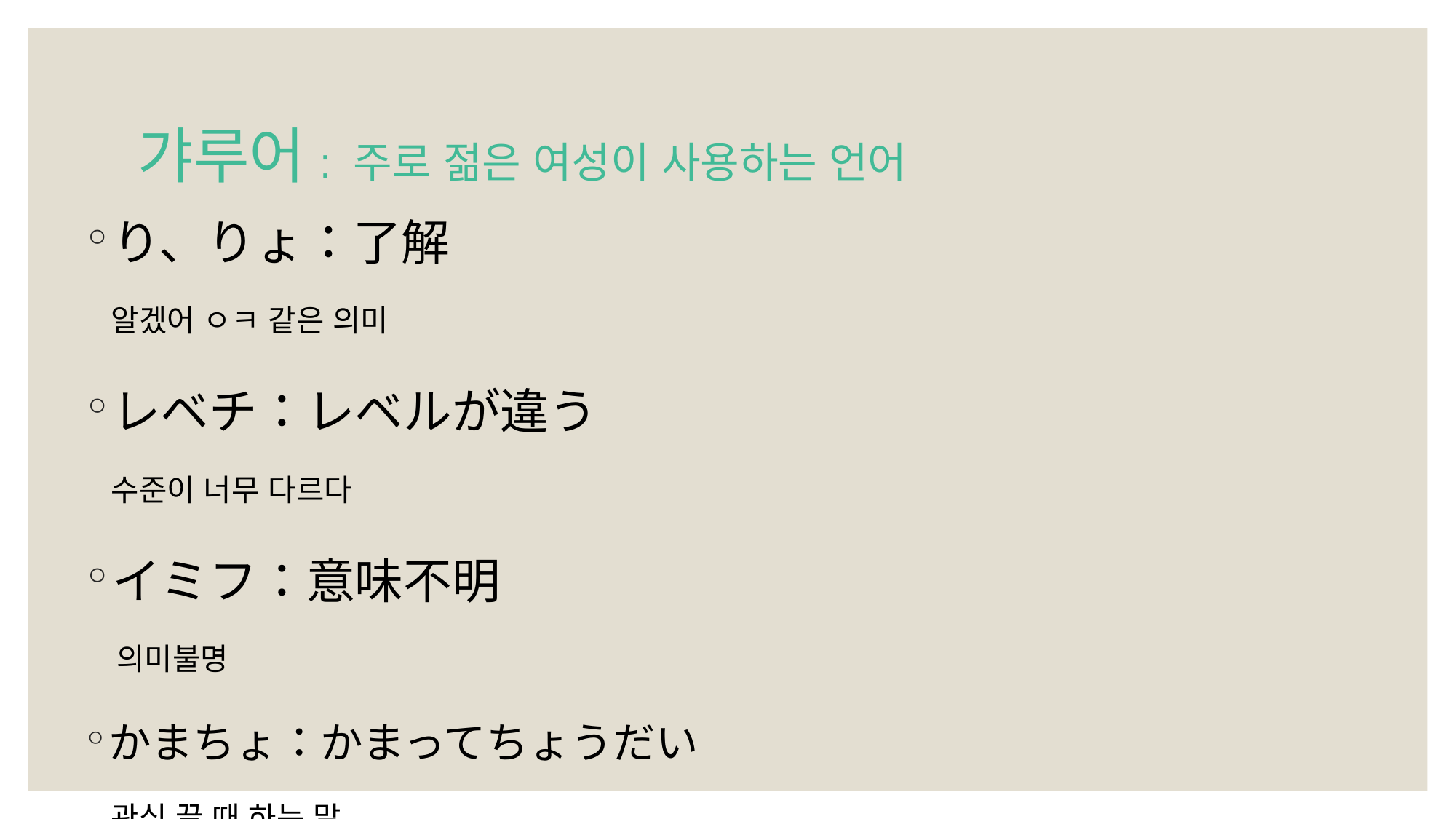

# 갸루어: 주로 젊은 여성이 사용하는 언어
り、りょ：了解
   알겠어 ㅇㅋ 같은 의미
レベチ：レベルが違う
   수준이 너무 다르다
イミフ：意味不明
   의미불명
かまちょ：かまってちょうだい
   관심 끌 때 하는 말